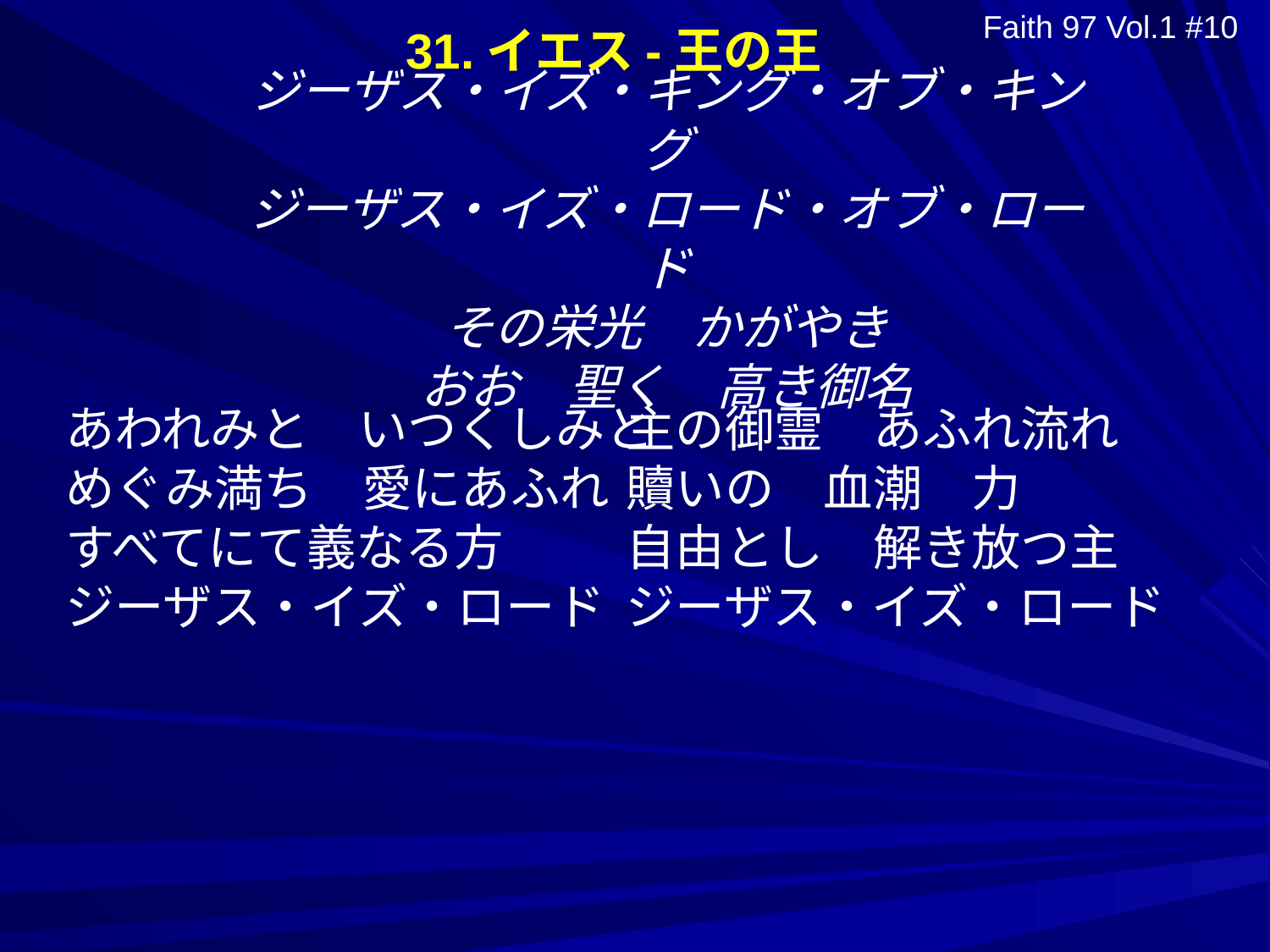

31.イエス-王の王
Faith 97 Vol.1 #10

ジーザス・イズ・キング・オブ・キング
ジーザス・イズ・ロード・オブ・ロード
その栄光　かがやき
おお　聖く　高き御名
あわれみと　いつくしみと
めぐみ満ち　愛にあふれ
すべてにて義なる方
ジーザス・イズ・ロード
主の御霊　あふれ流れ
贖いの　血潮　力
自由とし　解き放つ主
ジーザス・イズ・ロード